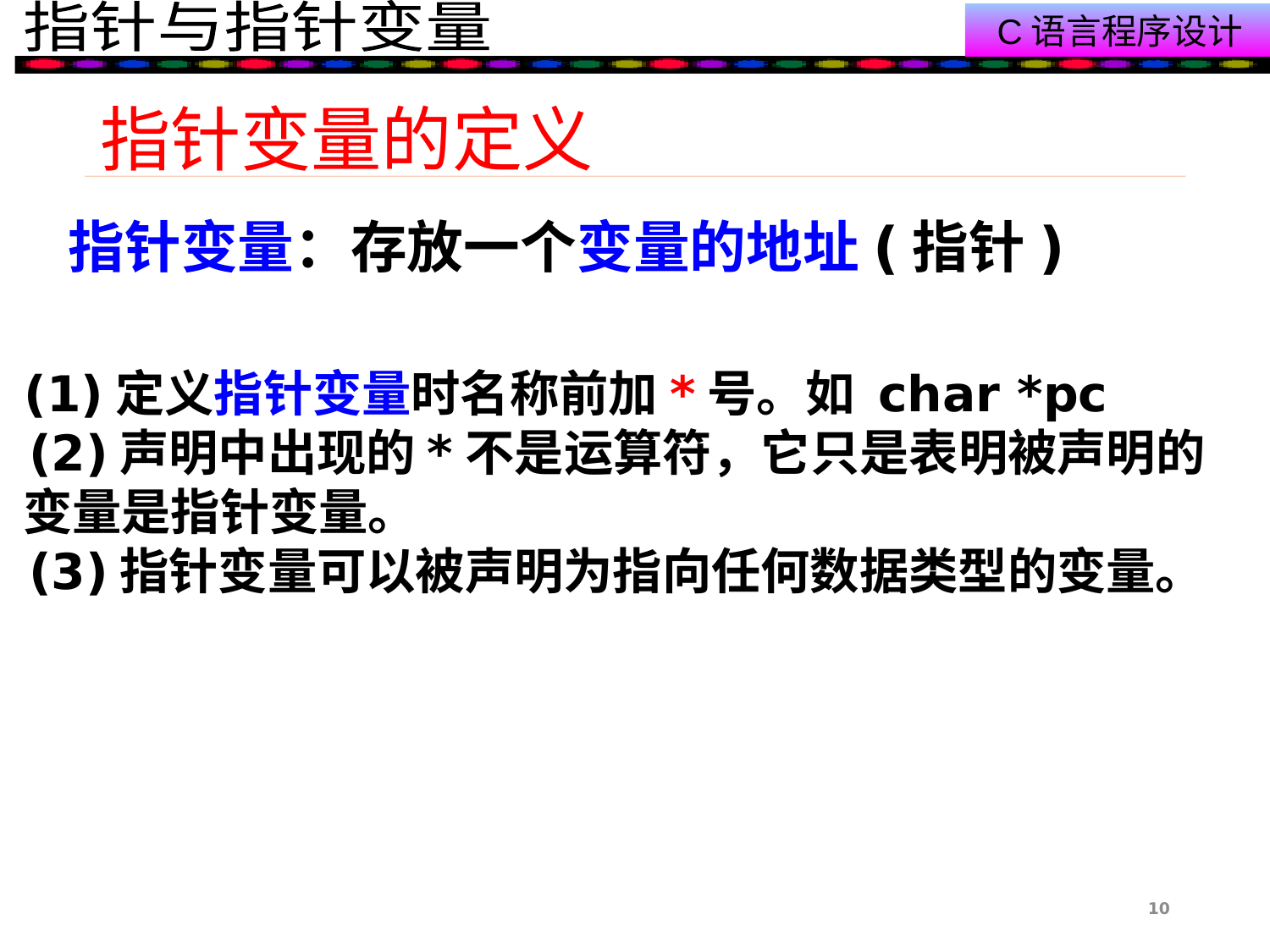

# 指针变量的定义
指针变量：存放一个变量的地址(指针)
   (1)定义指针变量时名称前加*号。如 char *pc
   (2)声明中出现的*不是运算符，它只是表明被声明的
   变量是指针变量。
   (3)指针变量可以被声明为指向任何数据类型的变量。
10